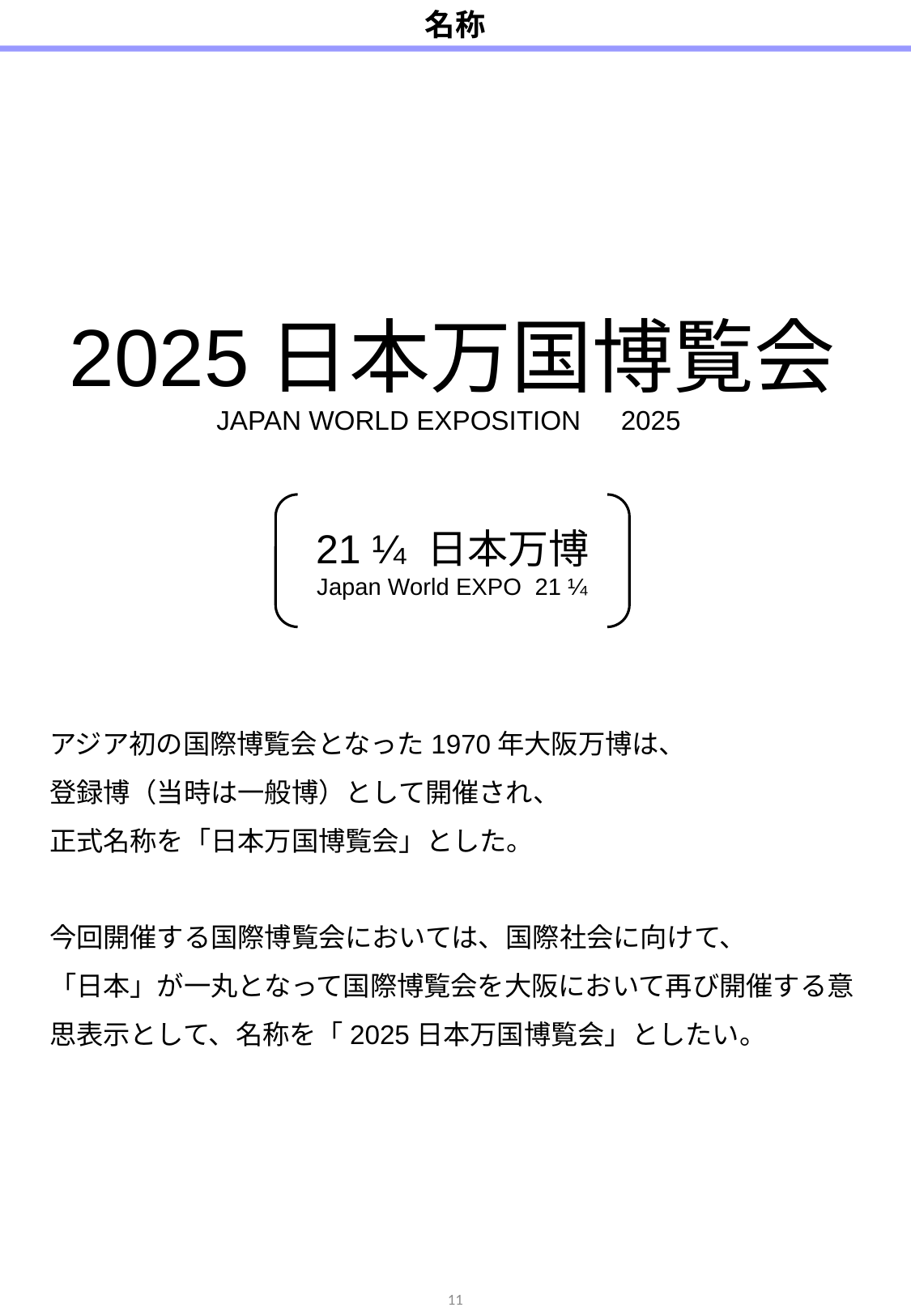

名称
2025日本万国博覧会
JAPAN WORLD EXPOSITION　2025

21 ¼ 日本万博
Japan World EXPO  21 ¼
アジア初の国際博覧会となった1970年大阪万博は、
登録博（当時は一般博）として開催され、
正式名称を「日本万国博覧会」とした。

今回開催する国際博覧会においては、国際社会に向けて、
「日本」が一丸となって国際博覧会を大阪において再び開催する意思表示として、名称を「2025日本万国博覧会」としたい。
11